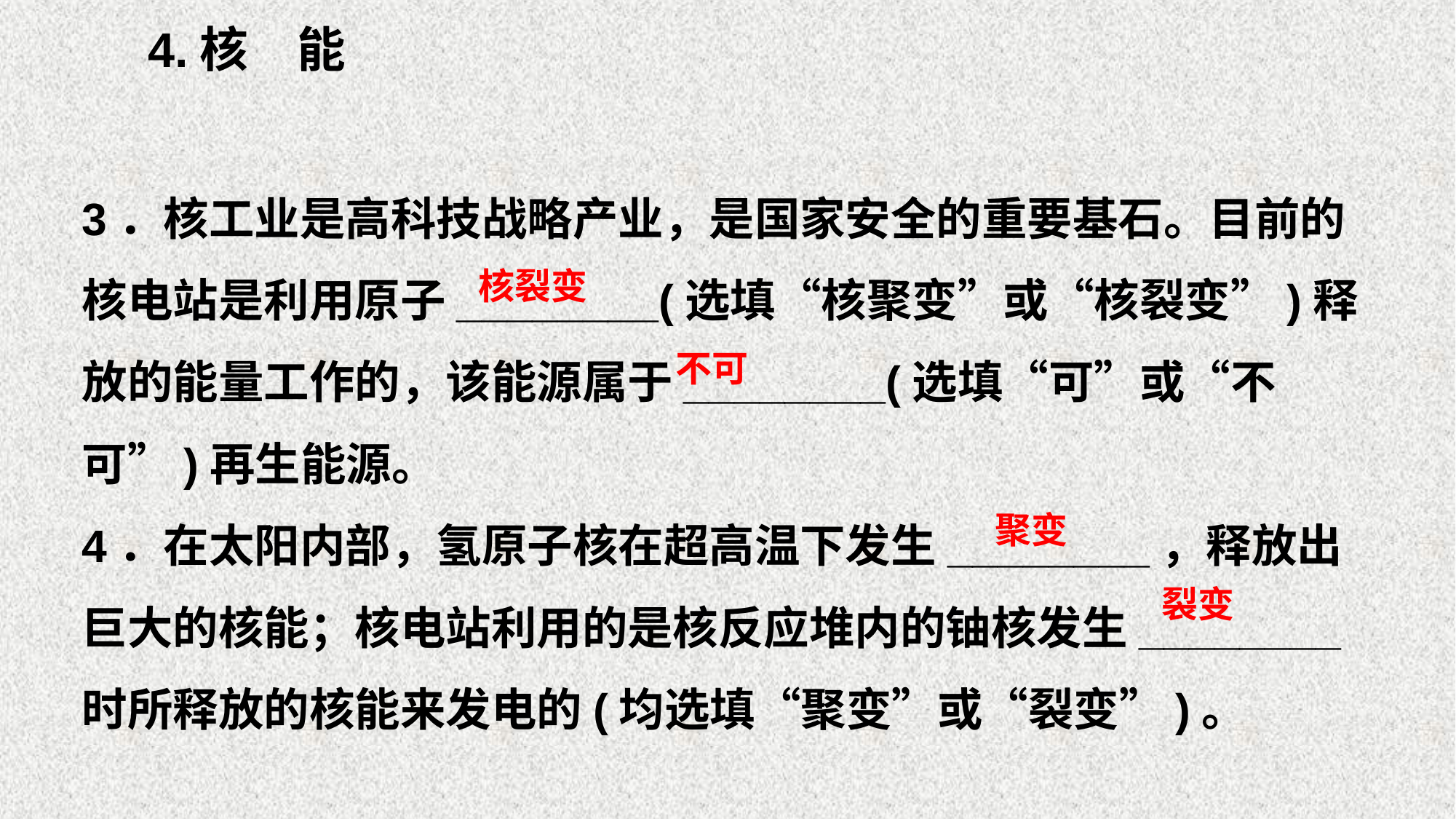

4.核　能
3．核工业是高科技战略产业，是国家安全的重要基石。目前的核电站是利用原子________(选填“核聚变”或“核裂变”)释放的能量工作的，该能源属于________(选填“可”或“不可”)再生能源。
4．在太阳内部，氢原子核在超高温下发生________，释放出巨大的核能；核电站利用的是核反应堆内的铀核发生________时所释放的核能来发电的(均选填“聚变”或“裂变”)。
核裂变
不可
聚变
裂变